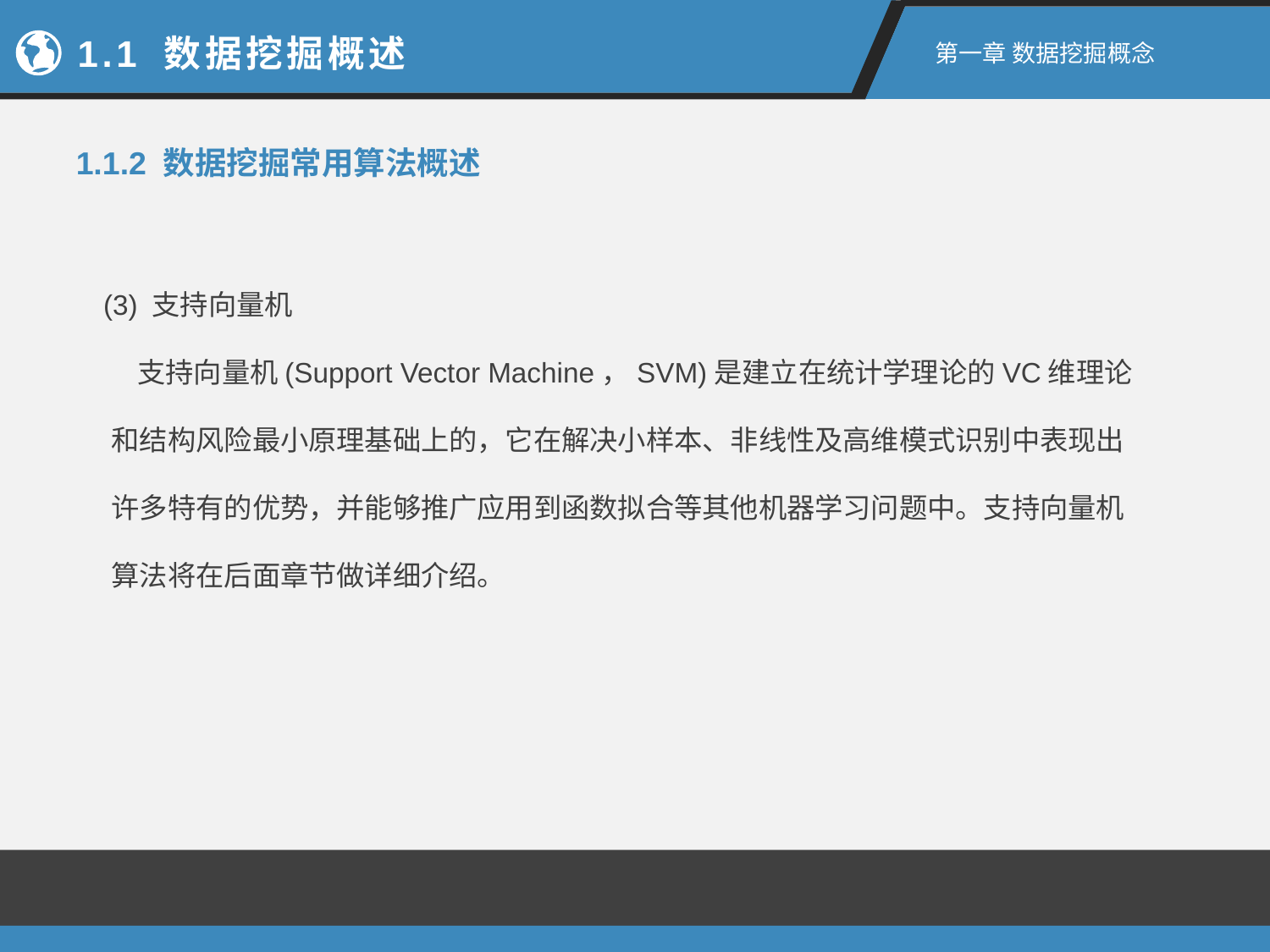

1.1 数据挖掘概述

第一章 数据挖掘概念
1.1.2 数据挖掘常用算法概述
   (3) 支持向量机
   支持向量机(Support Vector Machine，SVM)是建立在统计学理论的VC维理论和结构风险最小原理基础上的，它在解决小样本、非线性及高维模式识别中表现出许多特有的优势，并能够推广应用到函数拟合等其他机器学习问题中。支持向量机算法将在后面章节做详细介绍。